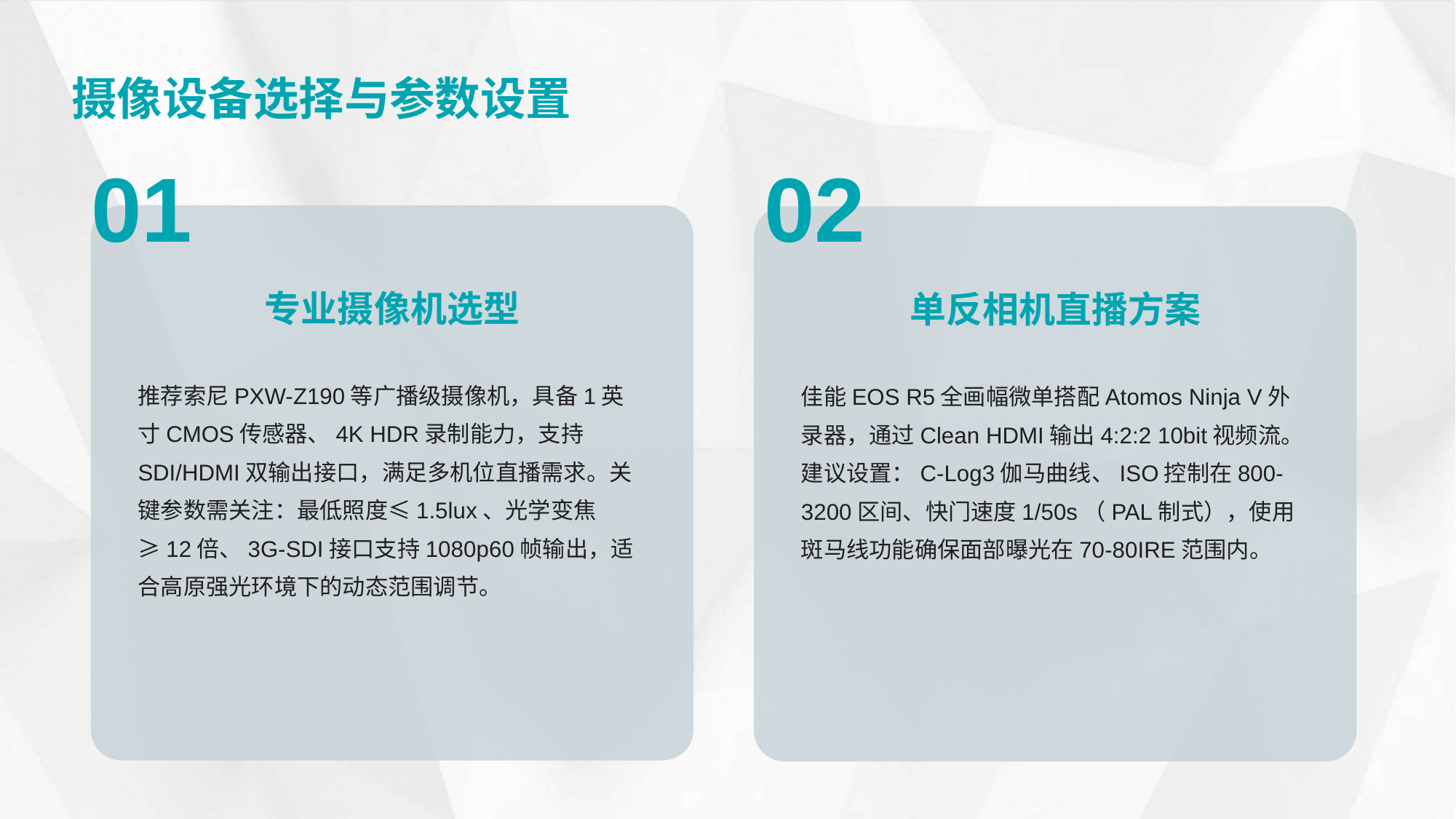

摄像设备选择与参数设置
01
02

专业摄像机选型
单反相机直播方案
推荐索尼PXW-Z190等广播级摄像机，具备1英寸CMOS传感器、4K HDR录制能力，支持SDI/HDMI双输出接口，满足多机位直播需求。关键参数需关注：最低照度≤1.5lux、光学变焦≥12倍、3G-SDI接口支持1080p60帧输出，适合高原强光环境下的动态范围调节。
佳能EOS R5全画幅微单搭配Atomos Ninja V外录器，通过Clean HDMI输出4:2:2 10bit视频流。建议设置：C-Log3伽马曲线、ISO控制在800-3200区间、快门速度1/50s（PAL制式），使用斑马线功能确保面部曝光在70-80IRE范围内。